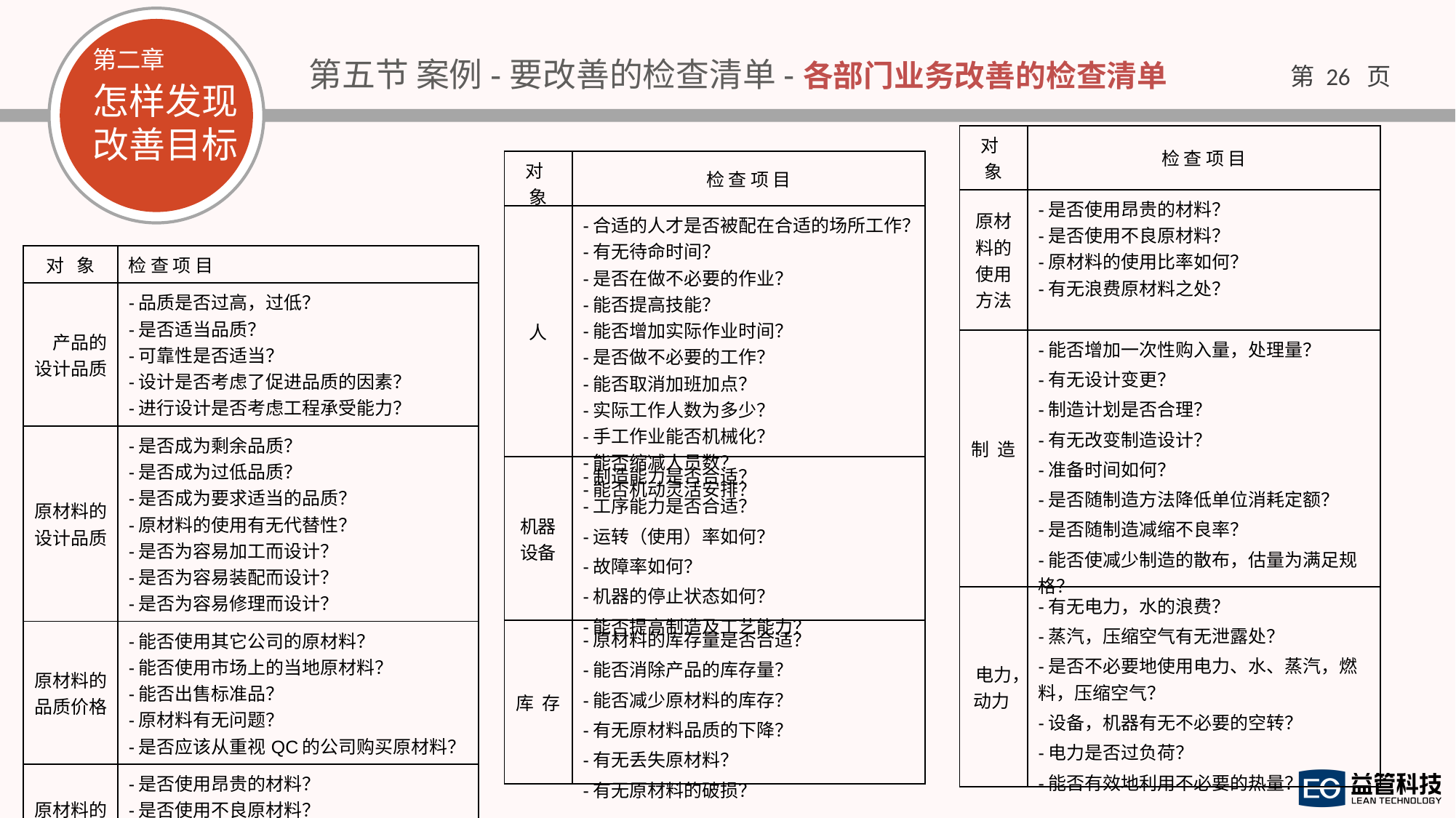

第五节 案例-要改善的检查清单-各部门业务改善的检查清单

| 对 象 | 检 查 项 目 |
| --- | --- |
| 原材料的使用方法 | -是否使用昂贵的材料？ -是否使用不良原材料？ -原材料的使用比率如何？ -有无浪费原材料之处？ |
| 制 造 | -能否增加一次性购入量，处理量？ -有无设计变更？ -制造计划是否合理？ -有无改变制造设计？ -准备时间如何？ -是否随制造方法降低单位消耗定额？ -是否随制造减缩不良率？ -能否使减少制造的散布，估量为满足规格？ |
| 电力，动力 | -有无电力，水的浪费？ -蒸汽，压缩空气有无泄露处？ -是否不必要地使用电力、水、蒸汽，燃料，压缩空气？ -设备，机器有无不必要的空转？ -电力是否过负荷？ -能否有效地利用不必要的热量？ |
| 对 象 | 检 查 项 目 |
| --- | --- |
| 人 | -合适的人才是否被配在合适的场所工作？ -有无待命时间？ -是否在做不必要的作业？ -能否提高技能？ -能否增加实际作业时间？ -是否做不必要的工作？ -能否取消加班加点？ -实际工作人数为多少？ -手工作业能否机械化？ -能否缩减人员数？ -能否机动灵活安排？ |
| 机器设备 | -制造能力是否合适？ -工序能力是否合适？ -运转（使用）率如何？ -故障率如何？ -机器的停止状态如何？ -能否提高制造及工艺能力？ |
| 库 存 | -原材料的库存量是否合适？ -能否消除产品的库存量？ -能否减少原材料的库存？ -有无原材料品质的下降？ -有无丢失原材料？ -有无原材料的破损？ |
| 对 象 | 检 查 项 目 |
| --- | --- |
| 产品的设计品质 | -品质是否过高，过低？ -是否适当品质？ -可靠性是否适当？ -设计是否考虑了促进品质的因素？ -进行设计是否考虑工程承受能力？ |
| 原材料的设计品质 | -是否成为剩余品质？ -是否成为过低品质？ -是否成为要求适当的品质？ -原材料的使用有无代替性？ -是否为容易加工而设计？ -是否为容易装配而设计？ -是否为容易修理而设计？ |
| 原材料的品质价格 | -能否使用其它公司的原材料？ -能否使用市场上的当地原材料？ -能否出售标准品？ -原材料有无问题？ -是否应该从重视QC的公司购买原材料？ |
| 原材料的使用方法 | -是否使用昂贵的材料？ -是否使用不良原材料？ -原材料的使用比率如何？ -有无浪费原材料之处？ |